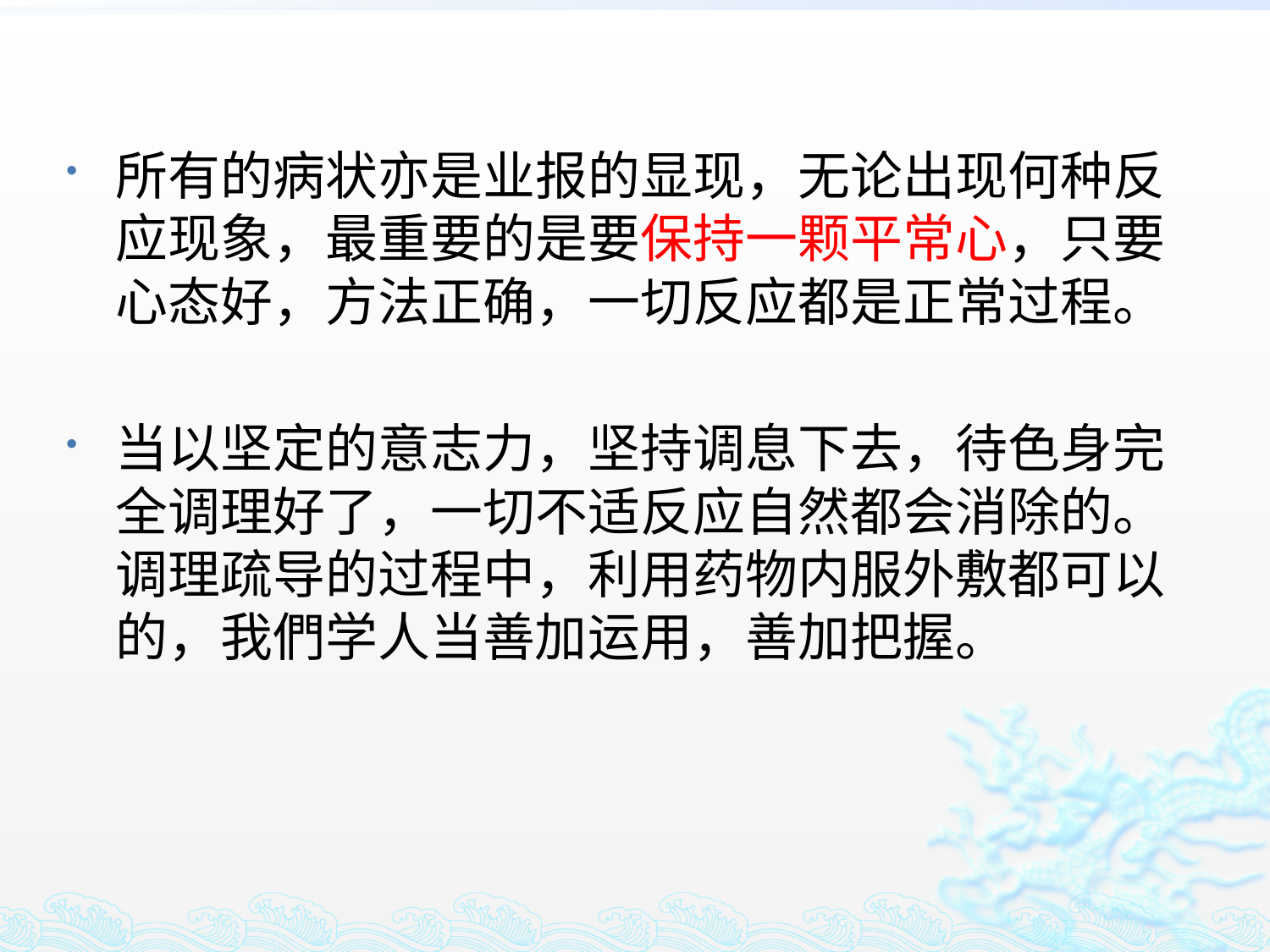

所有的病状亦是业报的显现，无论出现何种反应现象，最重要的是要保持一颗平常心，只要心态好，方法正确，一切反应都是正常过程。

当以坚定的意志力，坚持调息下去，待色身完全调理好了，一切不适反应自然都会消除的。调理疏导的过程中，利用药物内服外敷都可以的，我們学人当善加运用，善加把握。